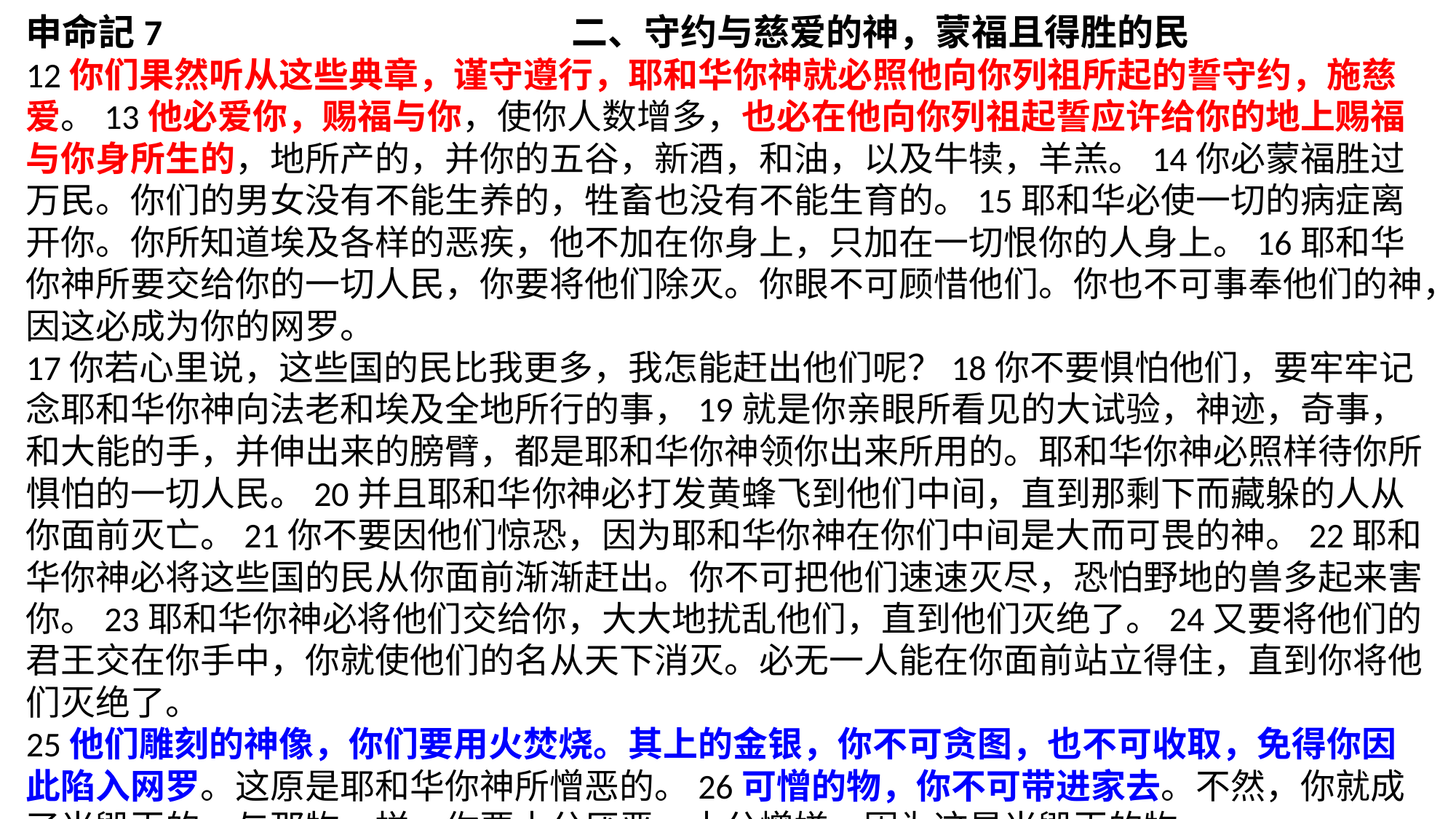

申命記7 				二、守约与慈爱的神，蒙福且得胜的民
12你们果然听从这些典章，谨守遵行，耶和华你神就必照他向你列祖所起的誓守约，施慈爱。13他必爱你，赐福与你，使你人数增多，也必在他向你列祖起誓应许给你的地上赐福与你身所生的，地所产的，并你的五谷，新酒，和油，以及牛犊，羊羔。14你必蒙福胜过万民。你们的男女没有不能生养的，牲畜也没有不能生育的。15耶和华必使一切的病症离开你。你所知道埃及各样的恶疾，他不加在你身上，只加在一切恨你的人身上。16耶和华你神所要交给你的一切人民，你要将他们除灭。你眼不可顾惜他们。你也不可事奉他们的神，因这必成为你的网罗。
17你若心里说，这些国的民比我更多，我怎能赶出他们呢？18你不要惧怕他们，要牢牢记念耶和华你神向法老和埃及全地所行的事，19就是你亲眼所看见的大试验，神迹，奇事，和大能的手，并伸出来的膀臂，都是耶和华你神领你出来所用的。耶和华你神必照样待你所惧怕的一切人民。20并且耶和华你神必打发黄蜂飞到他们中间，直到那剩下而藏躲的人从你面前灭亡。21你不要因他们惊恐，因为耶和华你神在你们中间是大而可畏的神。22耶和华你神必将这些国的民从你面前渐渐赶出。你不可把他们速速灭尽，恐怕野地的兽多起来害你。23耶和华你神必将他们交给你，大大地扰乱他们，直到他们灭绝了。24又要将他们的君王交在你手中，你就使他们的名从天下消灭。必无一人能在你面前站立得住，直到你将他们灭绝了。
25他们雕刻的神像，你们要用火焚烧。其上的金银，你不可贪图，也不可收取，免得你因此陷入网罗。这原是耶和华你神所憎恶的。26可憎的物，你不可带进家去。不然，你就成了当毁灭的，与那物一样。你要十分厌恶，十分憎嫌，因为这是当毁灭的物。